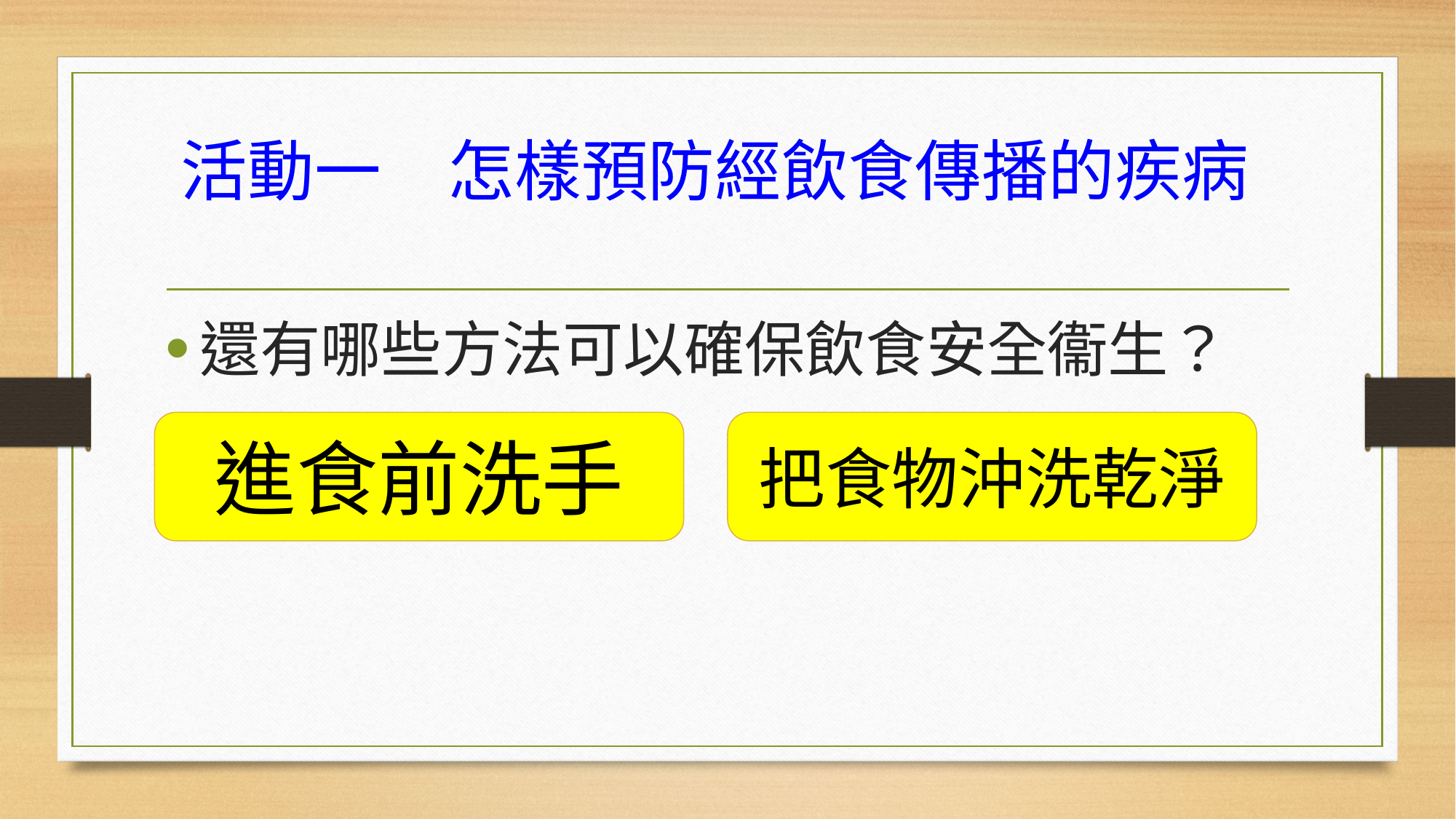

活動一　怎樣預防經飲食傳播的疾病
還有哪些方法可以確保飲食安全衞生？
進食前洗手
把食物沖洗乾淨